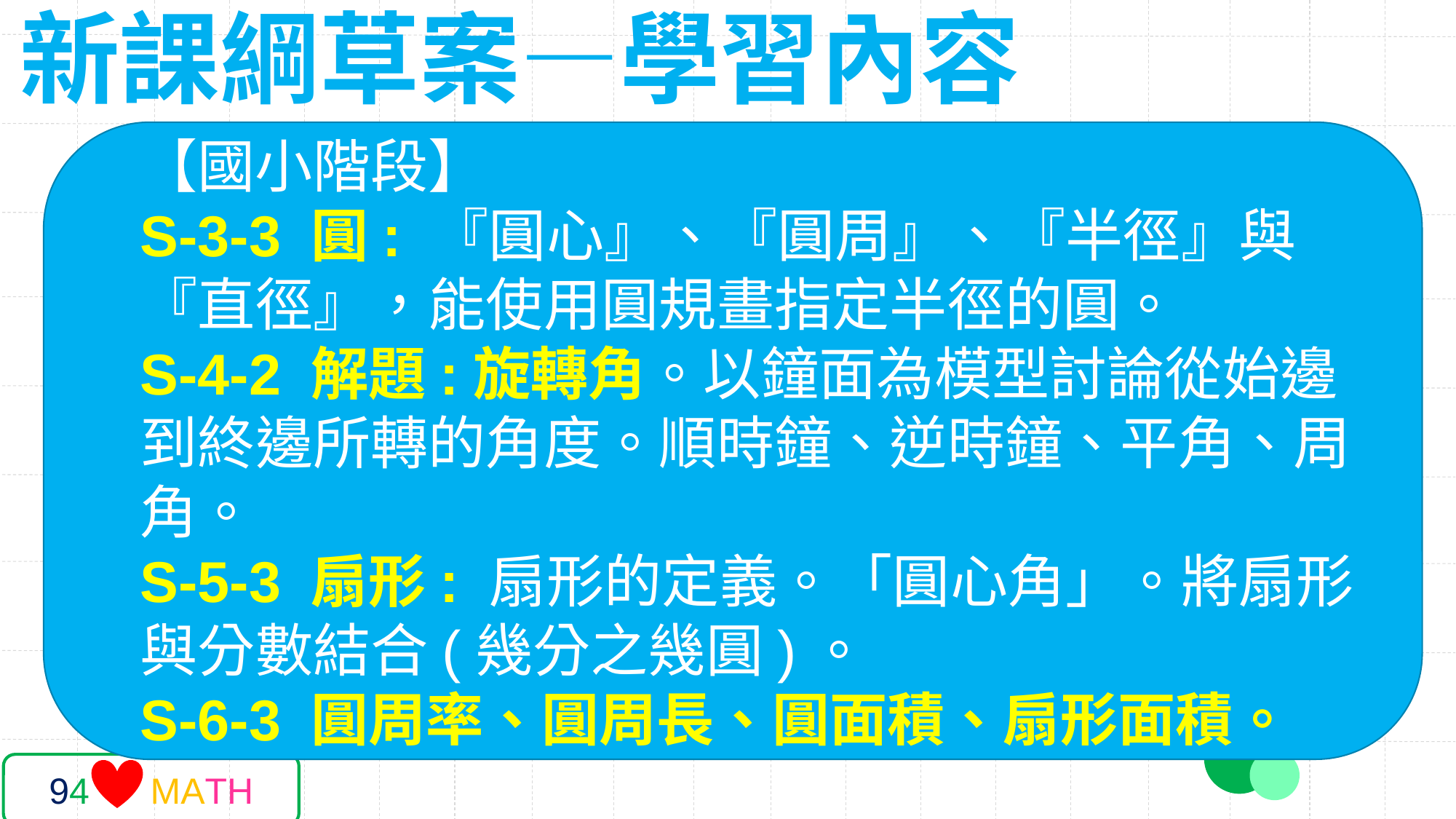

新課綱草案—學習內容
【國小階段】
S-3-3 圓: 『圓心』、『圓周』、『半徑』與『直徑』，能使用圓規畫指定半徑的圓。
S-4-2 解題:旋轉角。以鐘面為模型討論從始邊到終邊所轉的角度。順時鐘、逆時鐘、平角、周角。
S-5-3 扇形: 扇形的定義。「圓心角」。將扇形與分數結合(幾分之幾圓)。
S-6-3 圓周率、圓周長、圓面積、扇形面積。
94      MATH